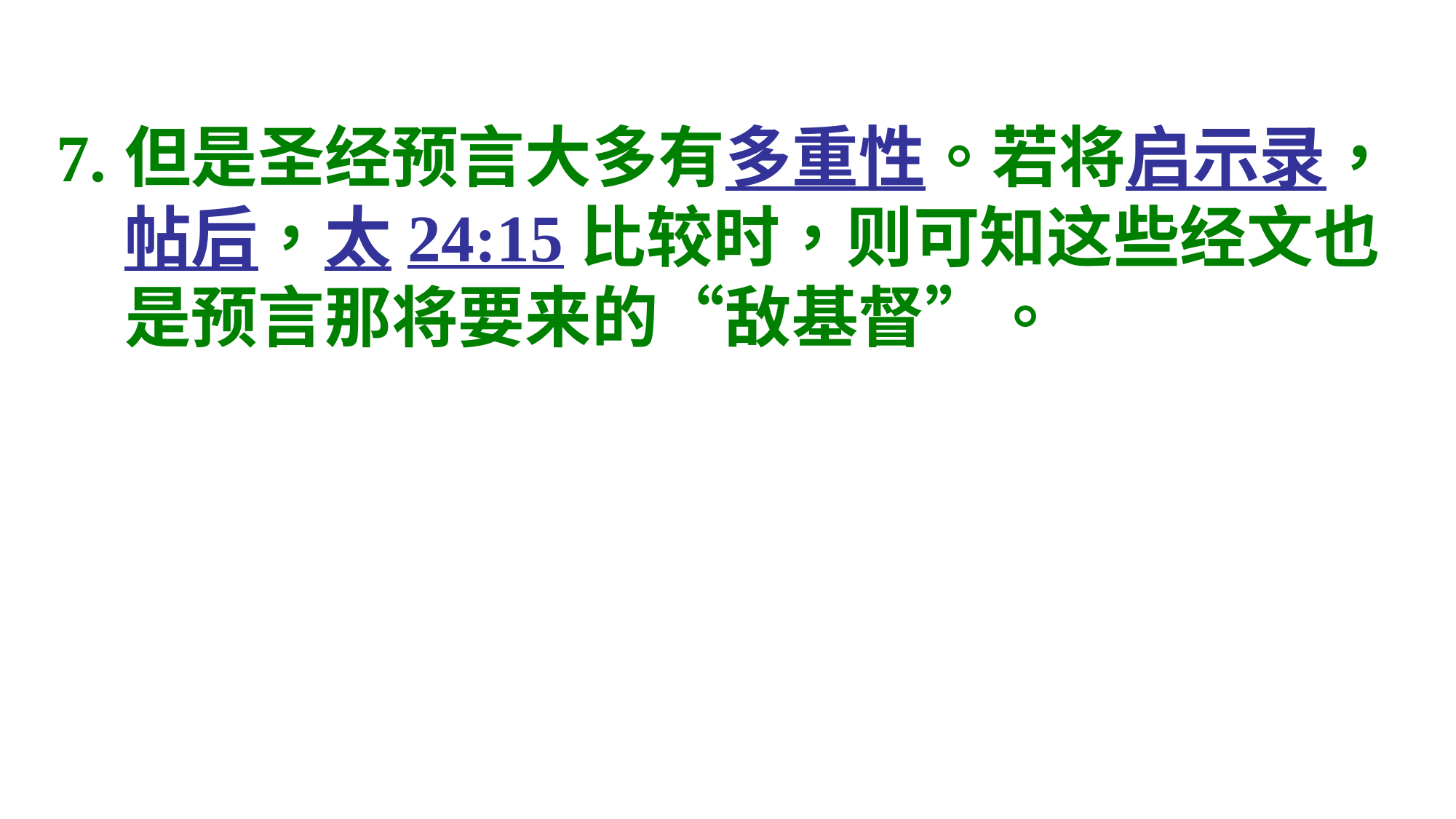

7.	但是圣经预言大多有多重性。若将启示录，帖后，太24:15比较时，则可知这些经文也是预言那将要来的“敌基督”。